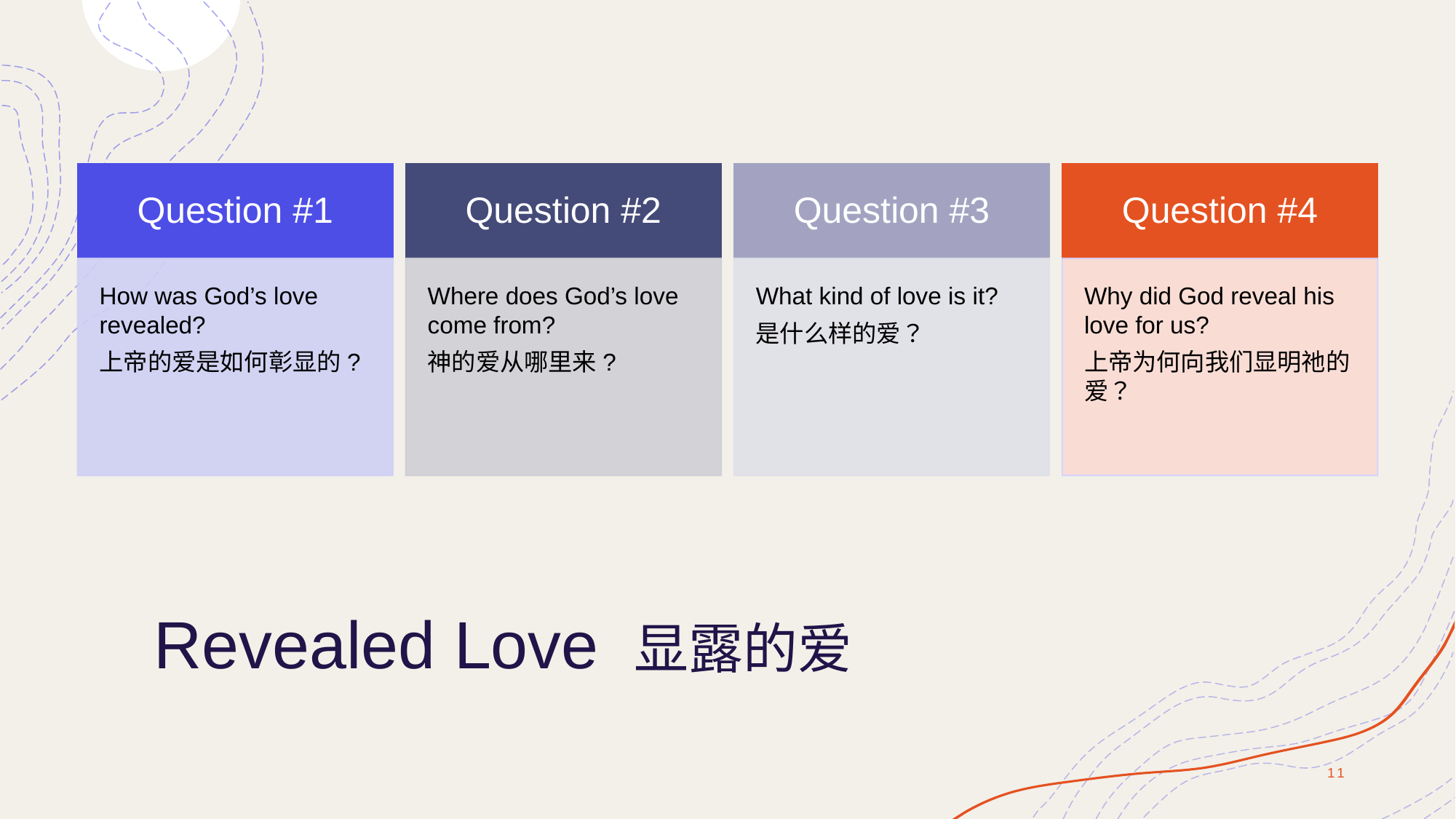

Question #1
How was God’s love revealed?
上帝的爱是如何彰显的?

Question #2
Where does God’s love come from?
神的爱从哪里来?
Question #3
What kind of love is it?
是什么样的爱？
Question #4
Why did God reveal his love for us?
上帝为何向我们显明祂的爱？
# Revealed Love 显露的爱
11